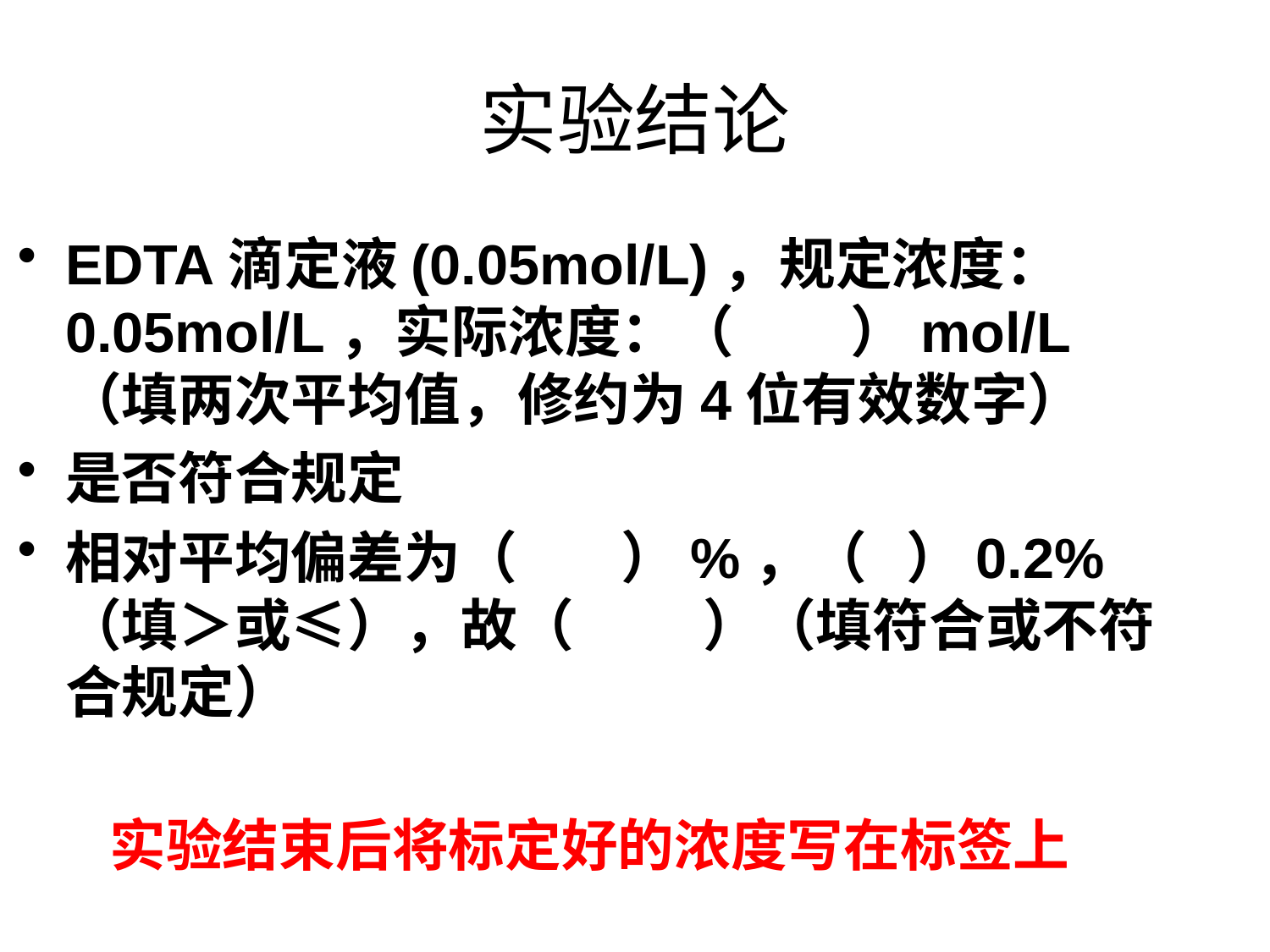

# 实验结论
EDTA滴定液(0.05mol/L)，规定浓度：0.05mol/L，实际浓度：（         ）mol/L（填两次平均值，修约为4位有效数字）
是否符合规定
相对平均偏差为（        ）%，（   ）0.2%（填＞或≤），故（          ）（填符合或不符合规定）
实验结束后将标定好的浓度写在标签上